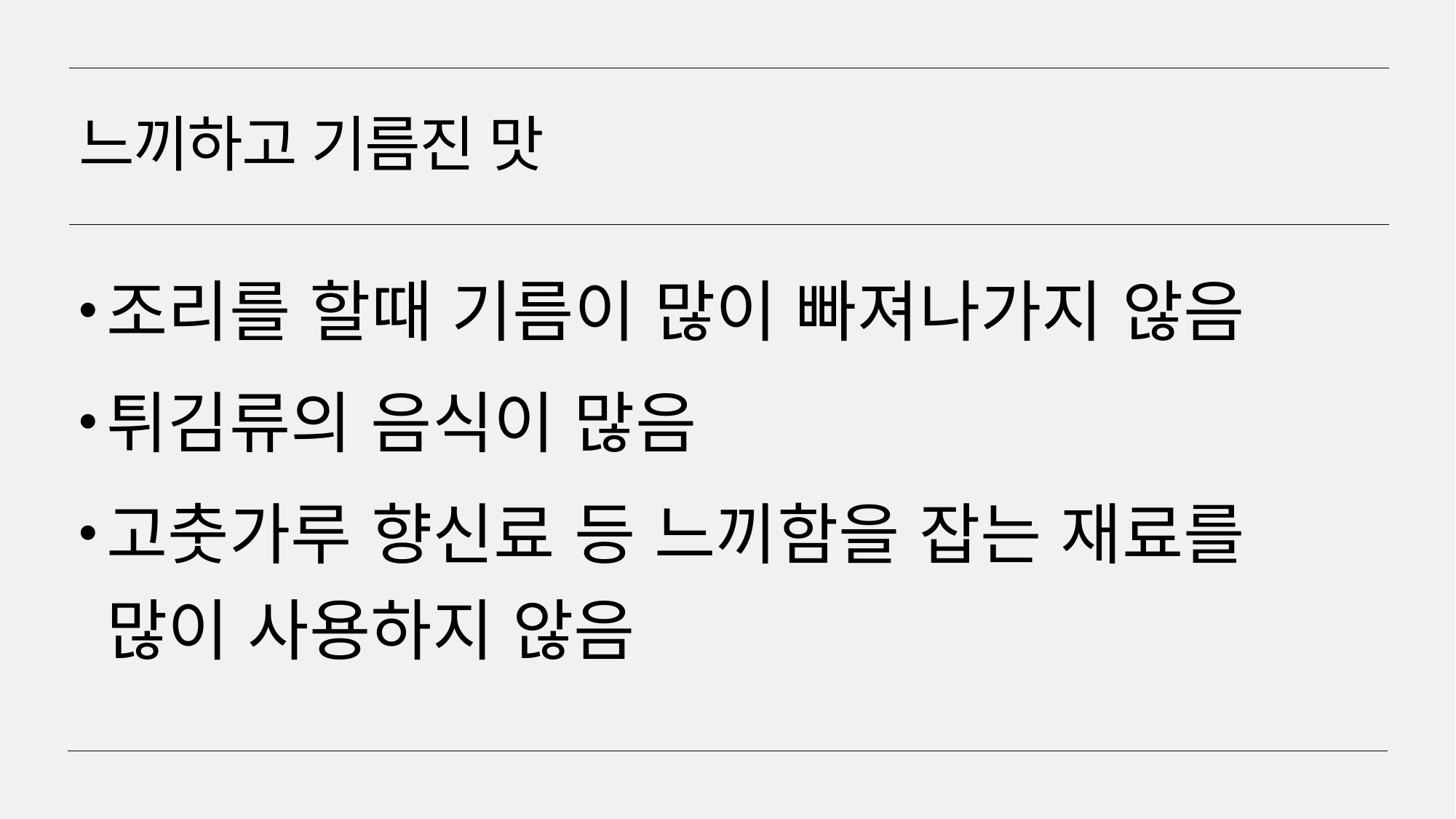

# 느끼하고 기름진 맛
조리를 할때 기름이 많이 빠져나가지 않음
튀김류의 음식이 많음
고춧가루 향신료 등 느끼함을 잡는 재료를 많이 사용하지 않음